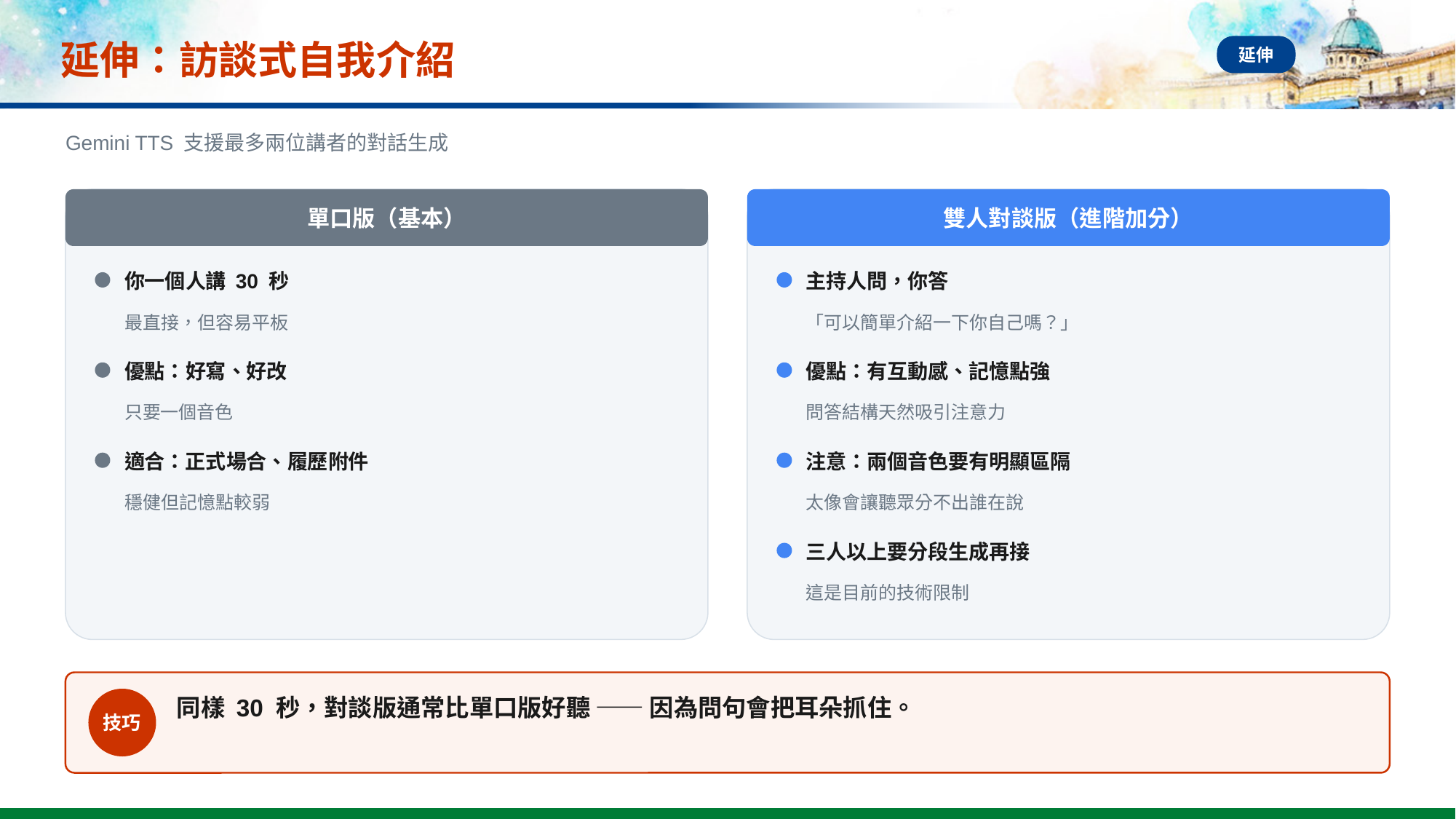

# 延伸：訪談式自我介紹
延伸
Gemini TTS 支援最多兩位講者的對話生成

單口版（基本）

雙人對談版（進階加分）
你一個人講 30 秒
主持人問，你答

最直接，但容易平板
「可以簡單介紹一下你自己嗎？」
優點：好寫、好改
優點：有互動感、記憶點強

只要一個音色
問答結構天然吸引注意力
適合：正式場合、履歷附件
注意：兩個音色要有明顯區隔

穩健但記憶點較弱
太像會讓聽眾分不出誰在說
三人以上要分段生成再接

這是目前的技術限制

同樣 30 秒，對談版通常比單口版好聽 —— 因為問句會把耳朵抓住。
技巧